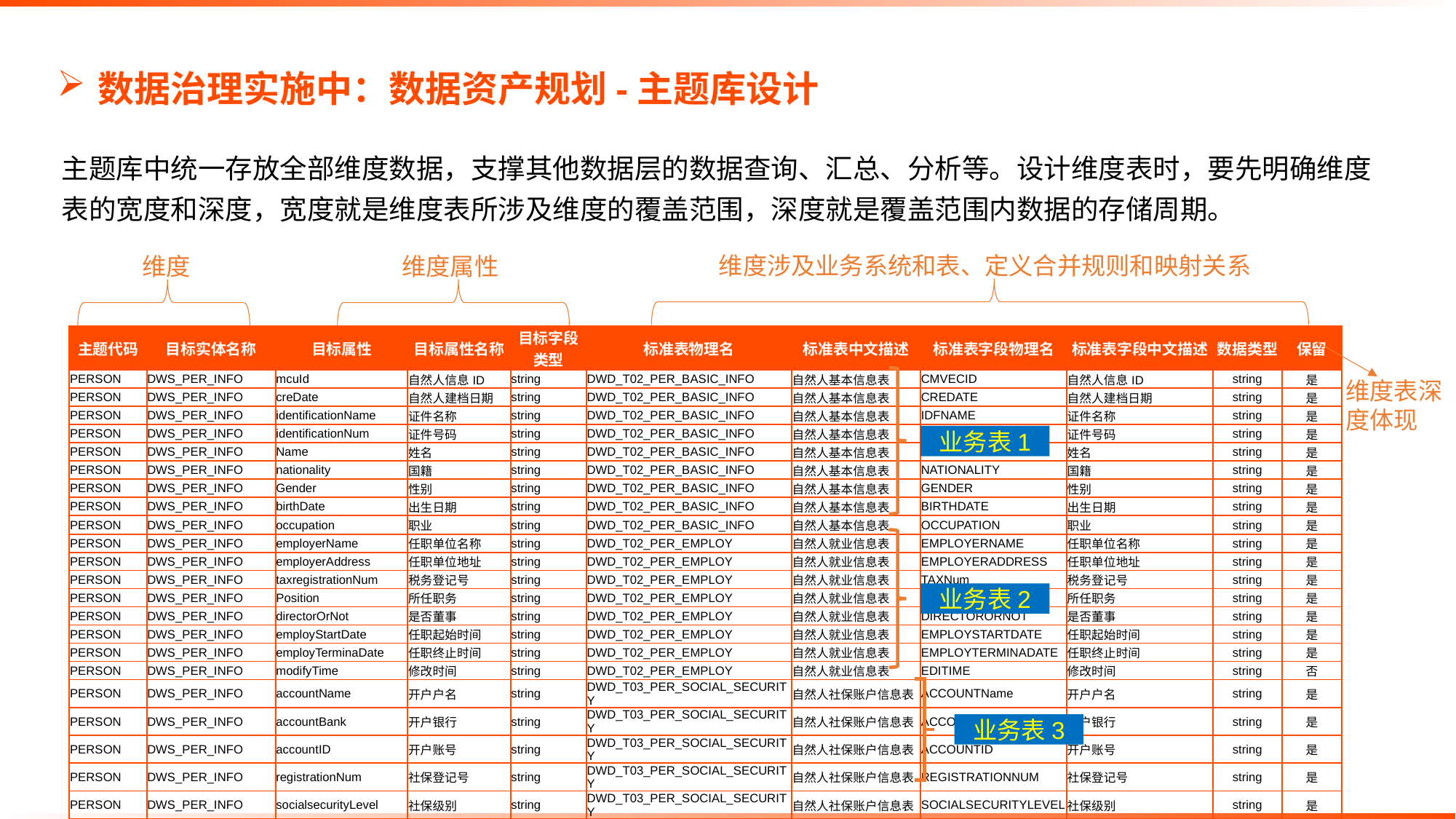

# 数据治理实施中：数据资产规划-主题库设计
主题库中统一存放全部维度数据，支撑其他数据层的数据查询、汇总、分析等。设计维度表时，要先明确维度表的宽度和深度，宽度就是维度表所涉及维度的覆盖范围，深度就是覆盖范围内数据的存储周期。

维度涉及业务系统和表、定义合并规则和映射关系
维度
维度属性
| 主题代码 | 目标实体名称 | 目标属性 | 目标属性名称 | 目标字段类型 | 标准表物理名 | 标准表中文描述 | 标准表字段物理名 | 标准表字段中文描述 | 数据类型 | 保留 |
| --- | --- | --- | --- | --- | --- | --- | --- | --- | --- | --- |
| PERSON | DWS\_PER\_INFO | mcuId | 自然人信息ID | string | DWD\_T02\_PER\_BASIC\_INFO | 自然人基本信息表 | CMVECID | 自然人信息ID | string | 是 |
| PERSON | DWS\_PER\_INFO | creDate | 自然人建档日期 | string | DWD\_T02\_PER\_BASIC\_INFO | 自然人基本信息表 | CREDATE | 自然人建档日期 | string | 是 |
| PERSON | DWS\_PER\_INFO | identificationName | 证件名称 | string | DWD\_T02\_PER\_BASIC\_INFO | 自然人基本信息表 | IDFNAME | 证件名称 | string | 是 |
| PERSON | DWS\_PER\_INFO | identificationNum | 证件号码 | string | DWD\_T02\_PER\_BASIC\_INFO | 自然人基本信息表 | IDFNUM | 证件号码 | string | 是 |
| PERSON | DWS\_PER\_INFO | Name | 姓名 | string | DWD\_T02\_PER\_BASIC\_INFO | 自然人基本信息表 | NAME | 姓名 | string | 是 |
| PERSON | DWS\_PER\_INFO | nationality | 国籍 | string | DWD\_T02\_PER\_BASIC\_INFO | 自然人基本信息表 | NATIONALITY | 国籍 | string | 是 |
| PERSON | DWS\_PER\_INFO | Gender | 性别 | string | DWD\_T02\_PER\_BASIC\_INFO | 自然人基本信息表 | GENDER | 性别 | string | 是 |
| PERSON | DWS\_PER\_INFO | birthDate | 出生日期 | string | DWD\_T02\_PER\_BASIC\_INFO | 自然人基本信息表 | BIRTHDATE | 出生日期 | string | 是 |
| PERSON | DWS\_PER\_INFO | occupation | 职业 | string | DWD\_T02\_PER\_BASIC\_INFO | 自然人基本信息表 | OCCUPATION | 职业 | string | 是 |
| PERSON | DWS\_PER\_INFO | employerName | 任职单位名称 | string | DWD\_T02\_PER\_EMPLOY | 自然人就业信息表 | EMPLOYERNAME | 任职单位名称 | string | 是 |
| PERSON | DWS\_PER\_INFO | employerAddress | 任职单位地址 | string | DWD\_T02\_PER\_EMPLOY | 自然人就业信息表 | EMPLOYERADDRESS | 任职单位地址 | string | 是 |
| PERSON | DWS\_PER\_INFO | taxregistrationNum | 税务登记号 | string | DWD\_T02\_PER\_EMPLOY | 自然人就业信息表 | TAXNum | 税务登记号 | string | 是 |
| PERSON | DWS\_PER\_INFO | Position | 所任职务 | string | DWD\_T02\_PER\_EMPLOY | 自然人就业信息表 | POSITION | 所任职务 | string | 是 |
| PERSON | DWS\_PER\_INFO | directorOrNot | 是否董事 | string | DWD\_T02\_PER\_EMPLOY | 自然人就业信息表 | DIRECTORORNOT | 是否董事 | string | 是 |
| PERSON | DWS\_PER\_INFO | employStartDate | 任职起始时间 | string | DWD\_T02\_PER\_EMPLOY | 自然人就业信息表 | EMPLOYSTARTDATE | 任职起始时间 | string | 是 |
| PERSON | DWS\_PER\_INFO | employTerminaDate | 任职终止时间 | string | DWD\_T02\_PER\_EMPLOY | 自然人就业信息表 | EMPLOYTERMINADATE | 任职终止时间 | string | 是 |
| PERSON | DWS\_PER\_INFO | modifyTime | 修改时间 | string | DWD\_T02\_PER\_EMPLOY | 自然人就业信息表 | EDITIME | 修改时间 | string | 否 |
| PERSON | DWS\_PER\_INFO | accountName | 开户户名 | string | DWD\_T03\_PER\_SOCIAL\_SECURITY | 自然人社保账户信息表 | ACCOUNTName | 开户户名 | string | 是 |
| PERSON | DWS\_PER\_INFO | accountBank | 开户银行 | string | DWD\_T03\_PER\_SOCIAL\_SECURITY | 自然人社保账户信息表 | ACCOUNTBANK | 开户银行 | string | 是 |
| PERSON | DWS\_PER\_INFO | accountID | 开户账号 | string | DWD\_T03\_PER\_SOCIAL\_SECURITY | 自然人社保账户信息表 | ACCOUNTID | 开户账号 | string | 是 |
| PERSON | DWS\_PER\_INFO | registrationNum | 社保登记号 | string | DWD\_T03\_PER\_SOCIAL\_SECURITY | 自然人社保账户信息表 | REGISTRATIONNUM | 社保登记号 | string | 是 |
| PERSON | DWS\_PER\_INFO | socialsecurityLevel | 社保级别 | string | DWD\_T03\_PER\_SOCIAL\_SECURITY | 自然人社保账户信息表 | SOCIALSECURITYLEVEL | 社保级别 | string | 是 |
| PERSON | DWS\_PER\_INFO | administration | 管理机关 | string | DWD\_T03\_PER\_SOCIAL\_SECURITY | 自然人社保账户信息表 | ADMINISTRATION | 管理机关 | string | 是 |

维度表深度体现
业务表1

业务表2

业务表3